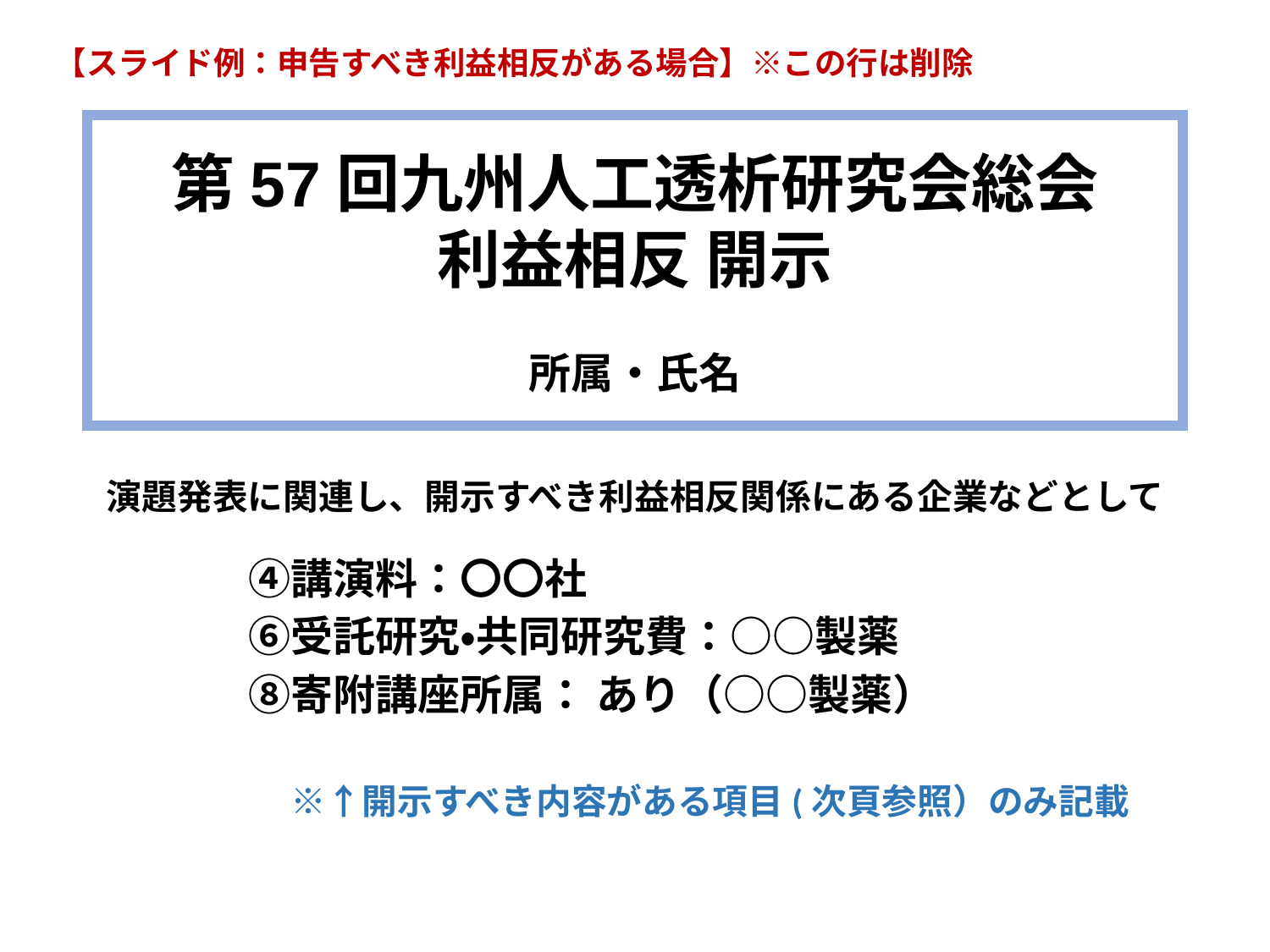

【スライド例：申告すべき利益相反がある場合】※この行は削除
# 第57回九州人工透析研究会総会 利益相反 開示 所属・氏名
演題発表に関連し、開示すべき利益相反関係にある企業などとして

　　　　④講演料：〇〇社
　　　　⑥受託研究・共同研究費：○○製薬
　　　　⑧寄附講座所属： あり（○○製薬）

　　　　　　※↑開示すべき内容がある項目(次頁参照）のみ記載